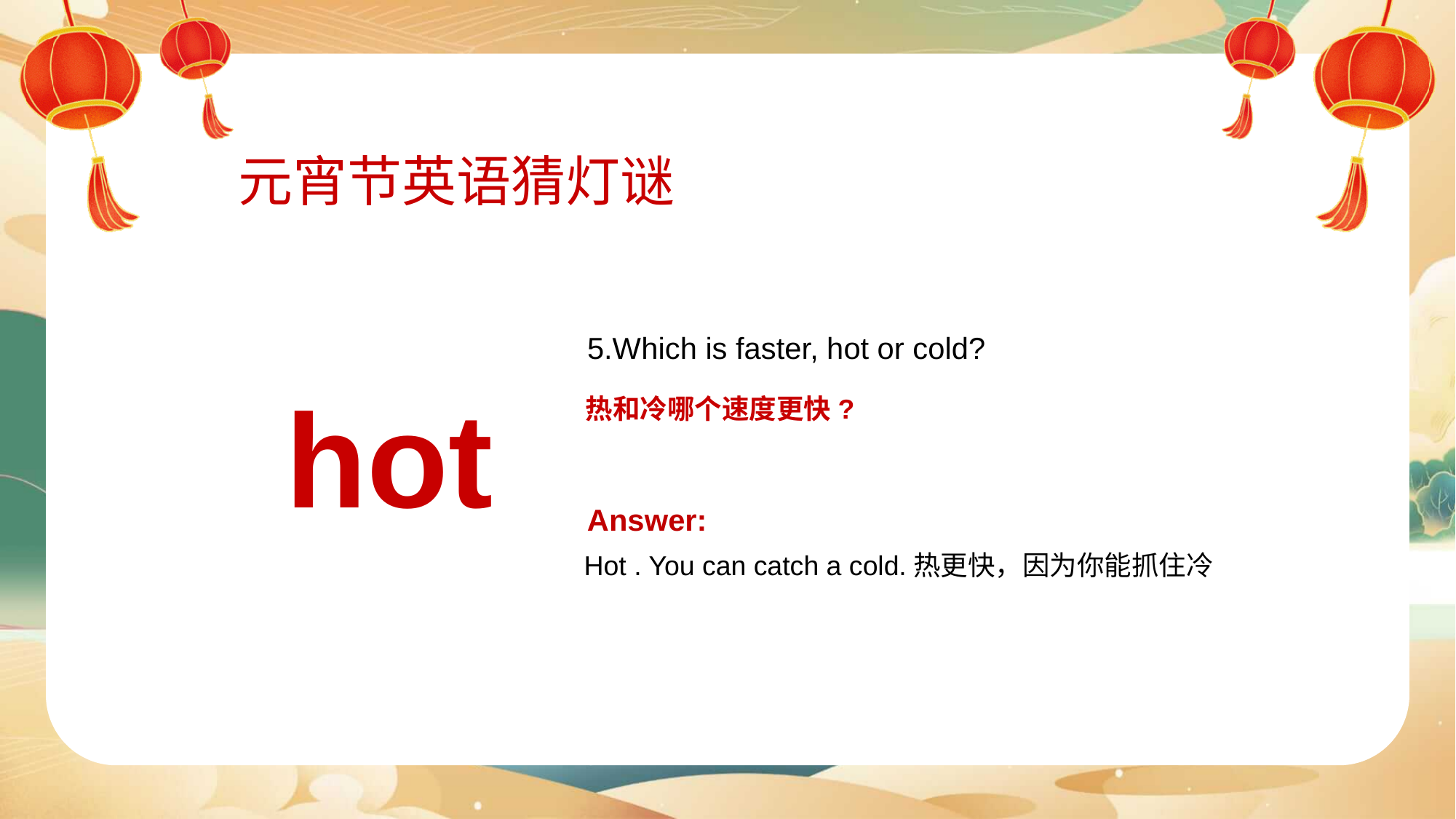

元宵节英语猜灯谜
5.Which is faster, hot or cold?
hot
热和冷哪个速度更快?
Answer:
Hot . You can catch a cold.热更快，因为你能抓住冷